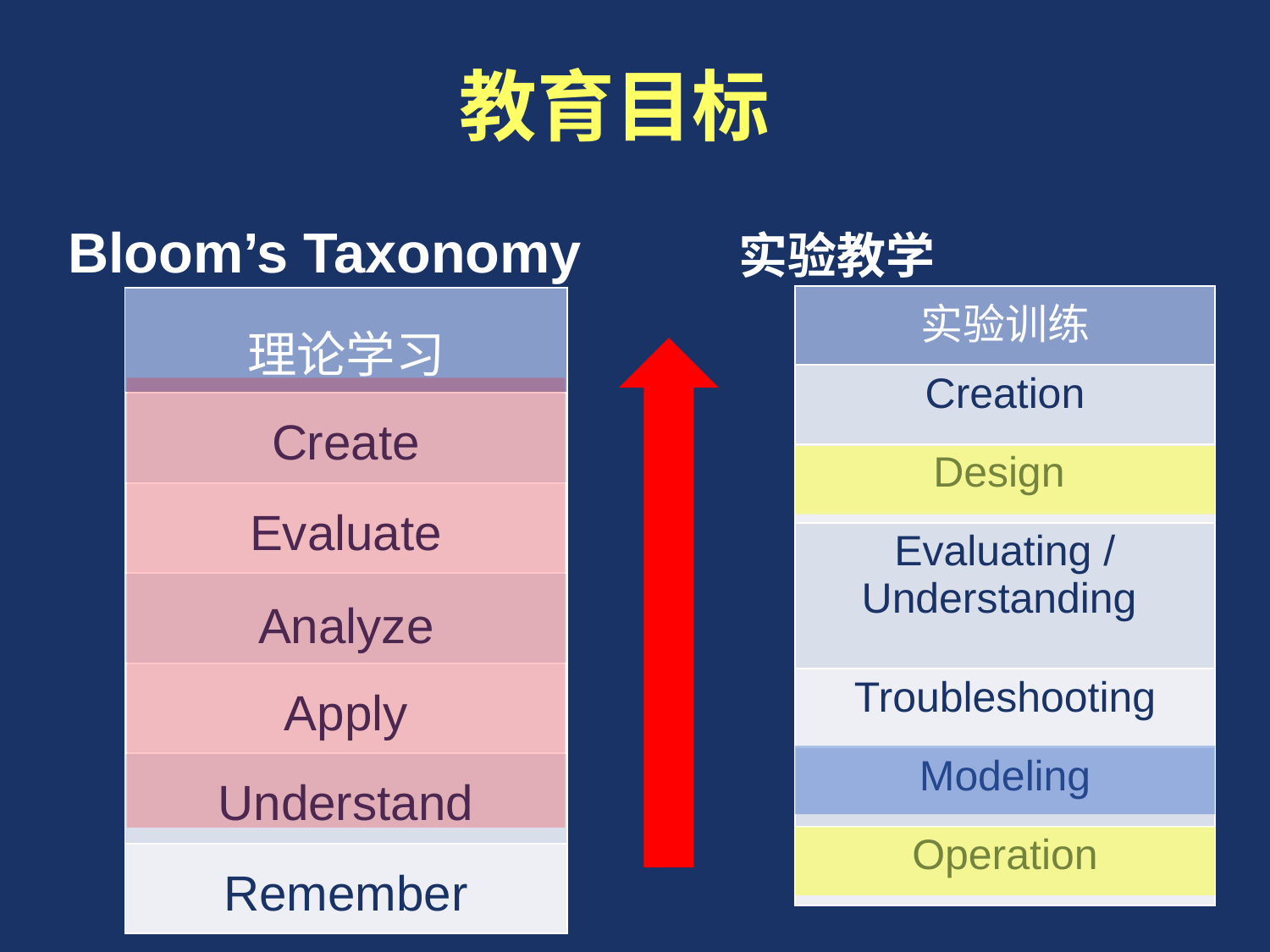

教育目标
实验教学
Bloom’s Taxonomy

| 实验训练 |
| --- |
| Creation |
| Design |
| Evaluating / Understanding |
| Troubleshooting |
| Modeling |
| Operation |
| 理论学习 |
| --- |
| Create |
| Evaluate |
| Analyze |
| Apply |
| Understand |
| Remember |